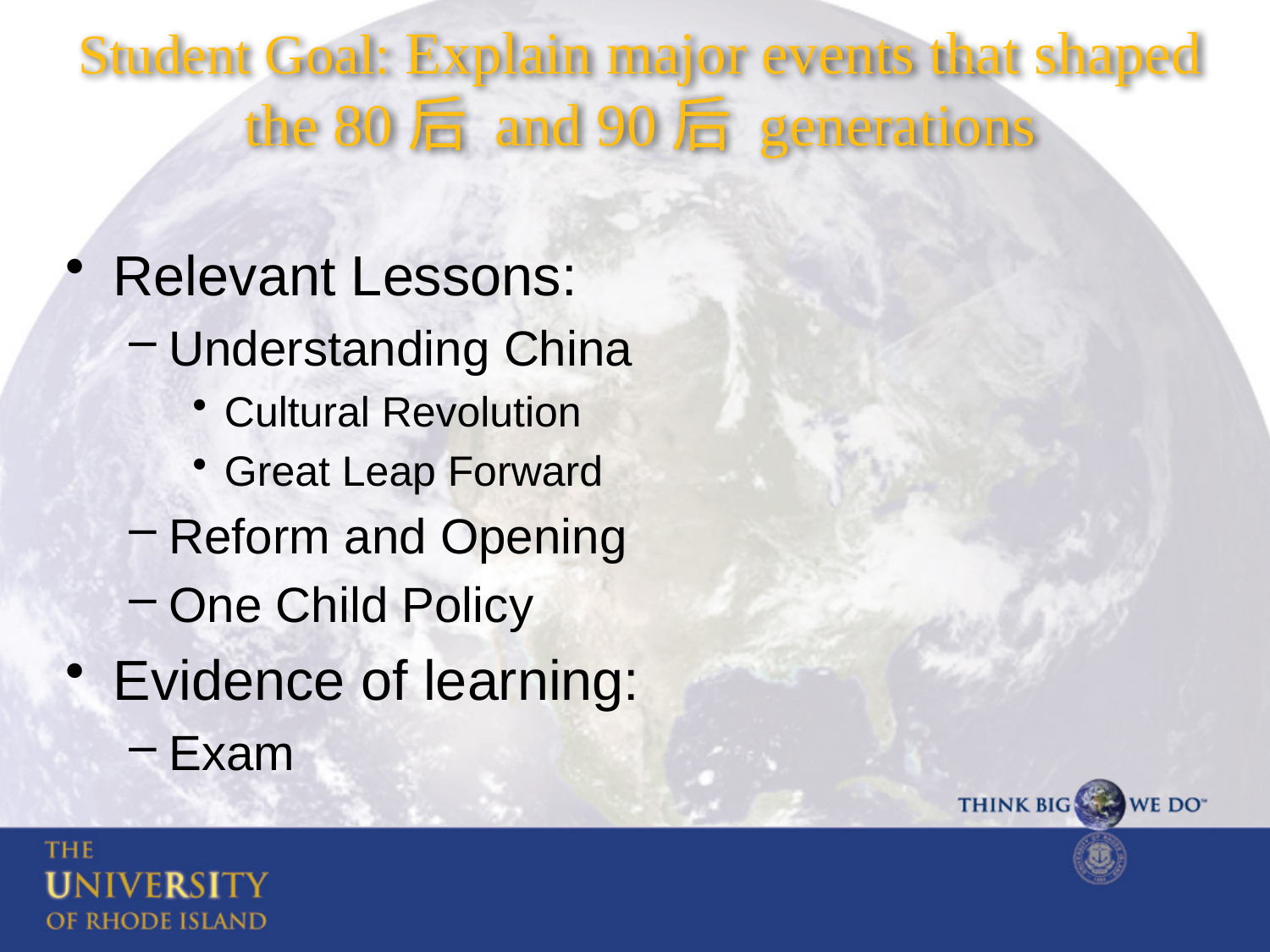

# Student Goal: Explain major events that shaped the 80后 and 90后 generations
Relevant Lessons:
Understanding China
Cultural Revolution
Great Leap Forward
Reform and Opening
One Child Policy
Evidence of learning:
Exam